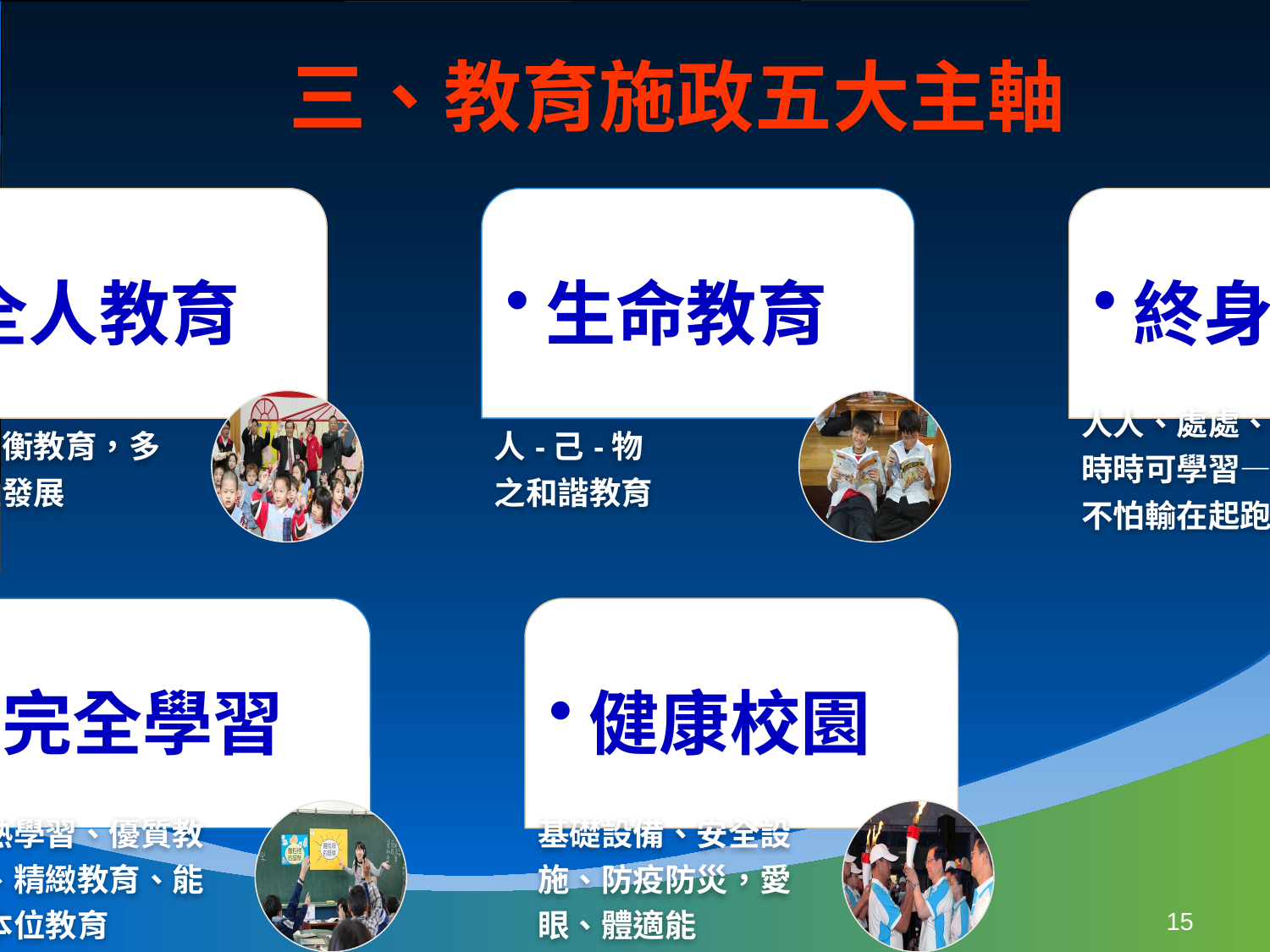

三、教育施政五大主軸
人-己-物
之和諧教育
人人、處處、
時時可學習—
基礎設備、安全設施、防疫防災，愛眼、體適能
全人教育
生命教育
完全學習
健康校園
15